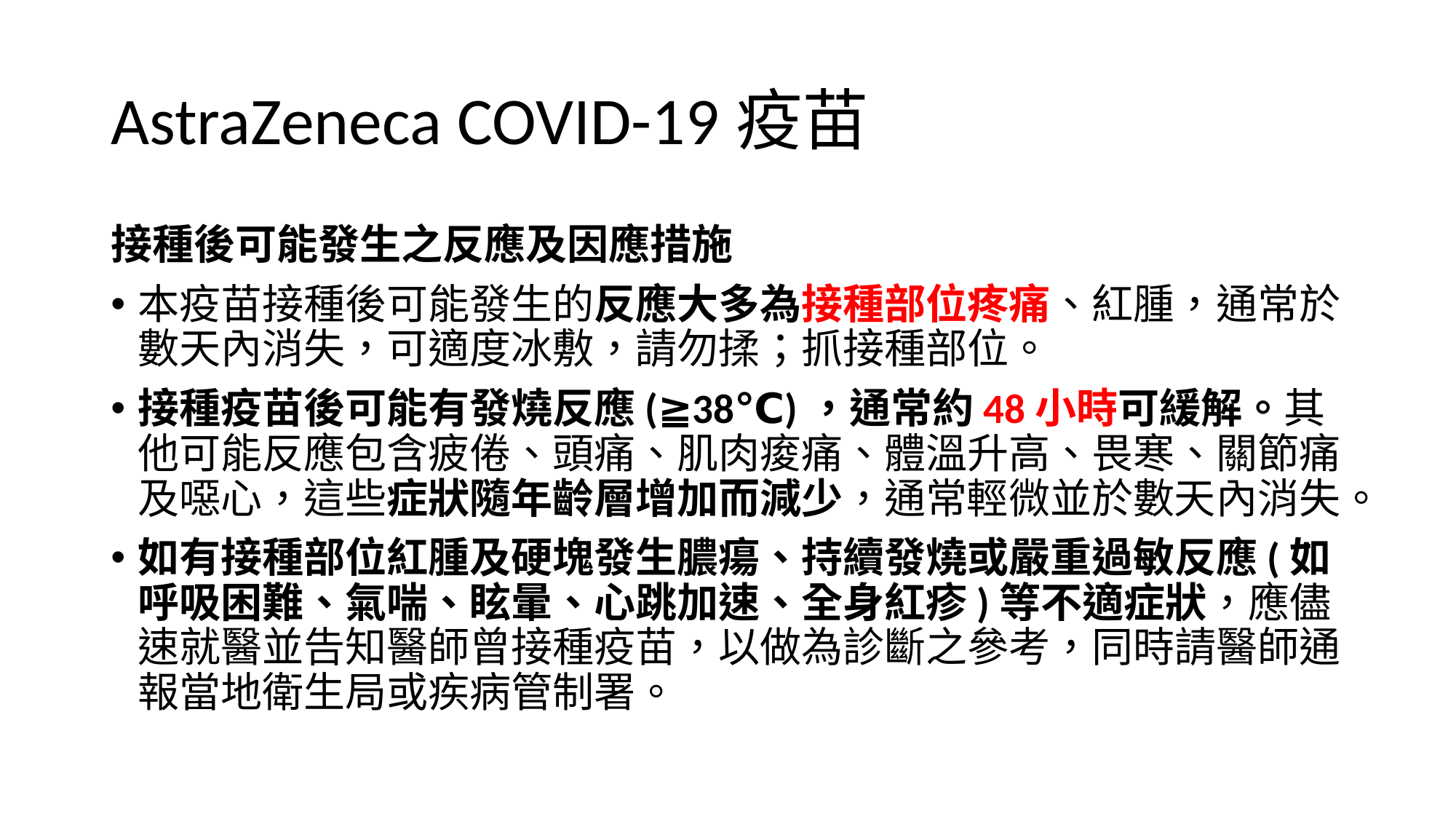

# AstraZeneca COVID-19疫苗
接種後可能發生之反應及因應措施
本疫苗接種後可能發生的反應大多為接種部位疼痛、紅腫，通常於數天內消失，可適度冰敷，請勿揉；抓接種部位。
接種疫苗後可能有發燒反應(≧38℃)，通常約48小時可緩解。其他可能反應包含疲倦、頭痛、肌肉痠痛、體溫升高、畏寒、關節痛及噁心，這些症狀隨年齡層增加而減少，通常輕微並於數天內消失。
如有接種部位紅腫及硬塊發生膿瘍、持續發燒或嚴重過敏反應(如呼吸困難、氣喘、眩暈、心跳加速、全身紅疹)等不適症狀，應儘速就醫並告知醫師曾接種疫苗，以做為診斷之參考，同時請醫師通報當地衛生局或疾病管制署。